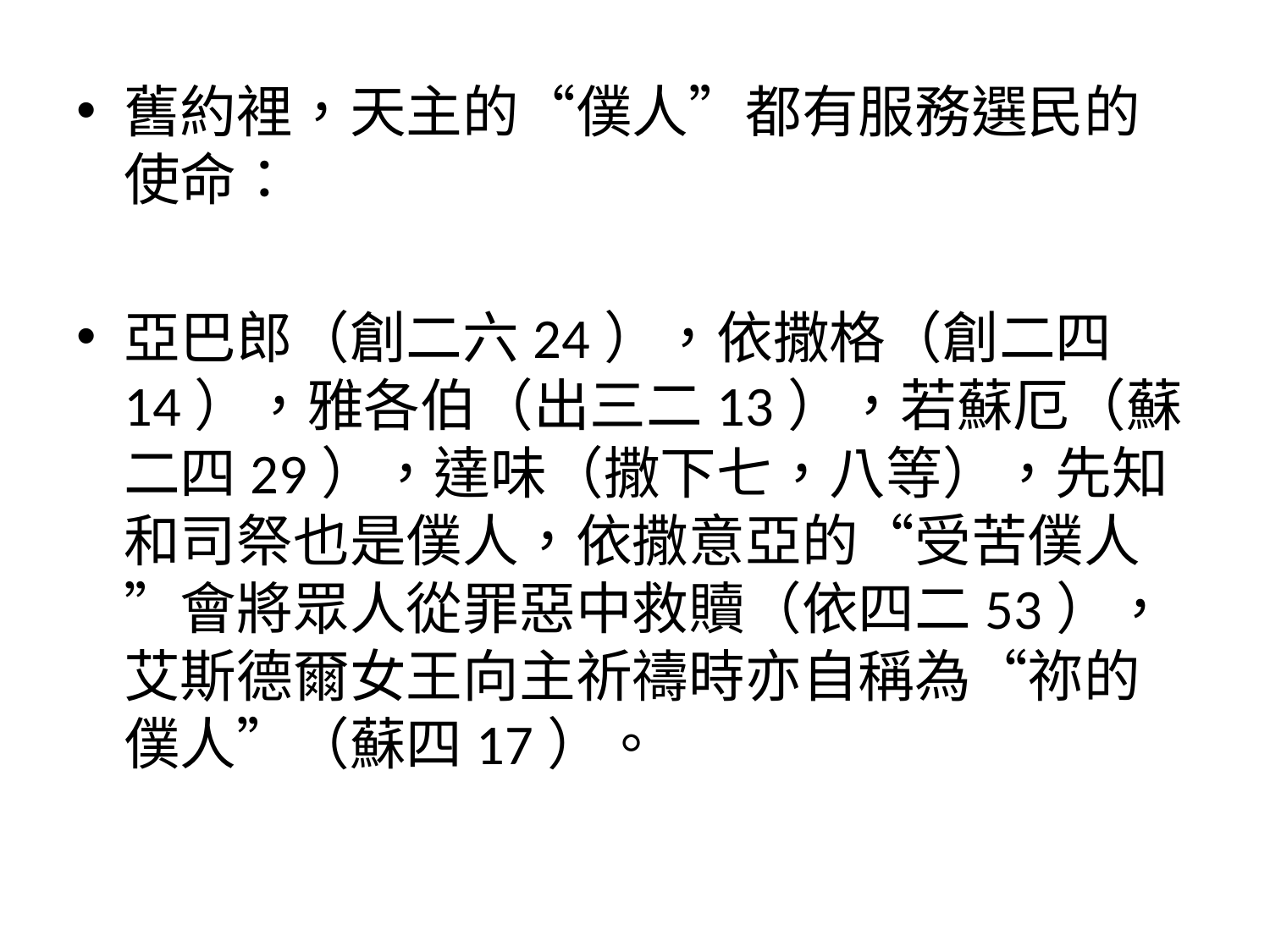

#
舊約裡，天主的“僕人”都有服務選民的使命：

亞巴郎（創二六24），依撒格（創二四14），雅各伯（出三二13），若蘇厄（蘇二四29），達味（撒下七，八等），先知和司祭也是僕人，依撒意亞的“受苦僕人”會將眾人從罪惡中救贖（依四二53），艾斯德爾女王向主祈禱時亦自稱為“祢的僕人”（蘇四17）。